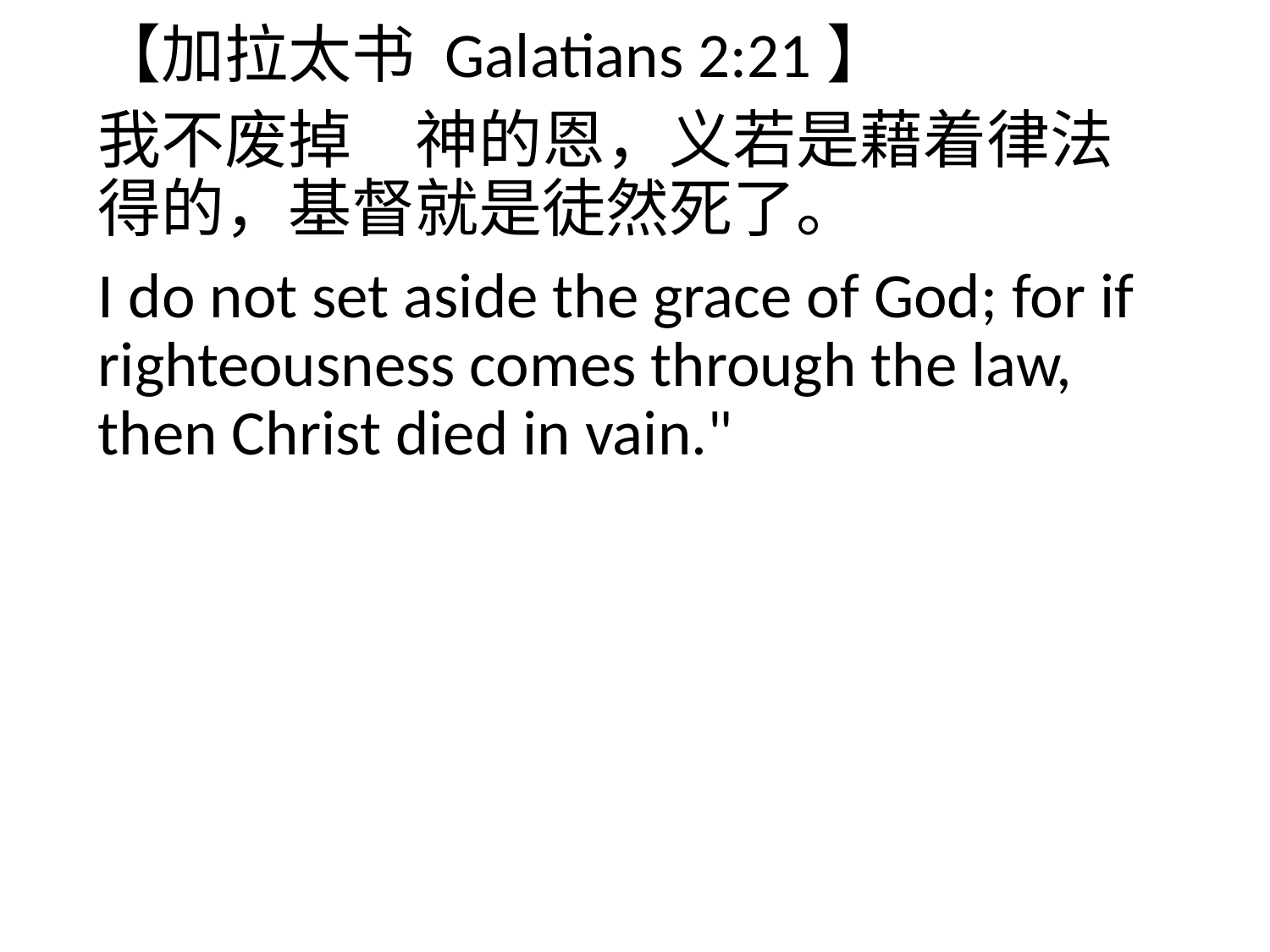

【加拉太书 Galatians 2:21】
我不废掉　神的恩，义若是藉着律法得的，基督就是徒然死了。
I do not set aside the grace of God; for if righteousness comes through the law, then Christ died in vain."